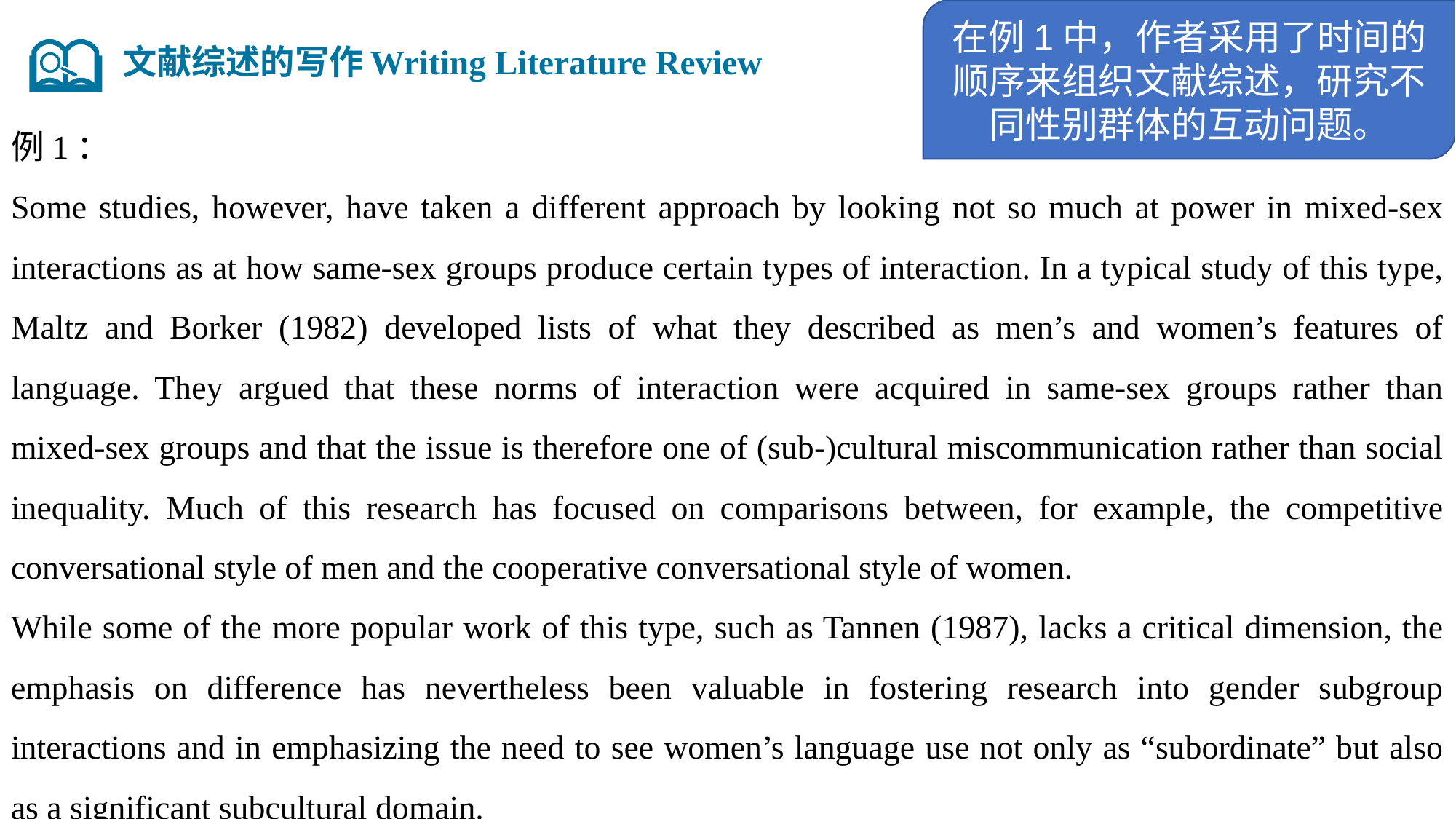

在例1中，作者采用了时间的顺序来组织文献综述，研究不同性别群体的互动问题。
文献综述的写作Writing Literature Review
例1：
Some studies, however, have taken a different approach by looking not so much at power in mixed-sex interactions as at how same-sex groups produce certain types of interaction. In a typical study of this type, Maltz and Borker (1982) developed lists of what they described as men’s and women’s features of language. They argued that these norms of interaction were acquired in same-sex groups rather than mixed-sex groups and that the issue is therefore one of (sub-)cultural miscommunication rather than social inequality. Much of this research has focused on comparisons between, for example, the competitive conversational style of men and the cooperative conversational style of women.
While some of the more popular work of this type, such as Tannen (1987), lacks a critical dimension, the emphasis on difference has nevertheless been valuable in fostering research into gender subgroup interactions and in emphasizing the need to see women’s language use not only as “subordinate” but also as a significant subcultural domain.